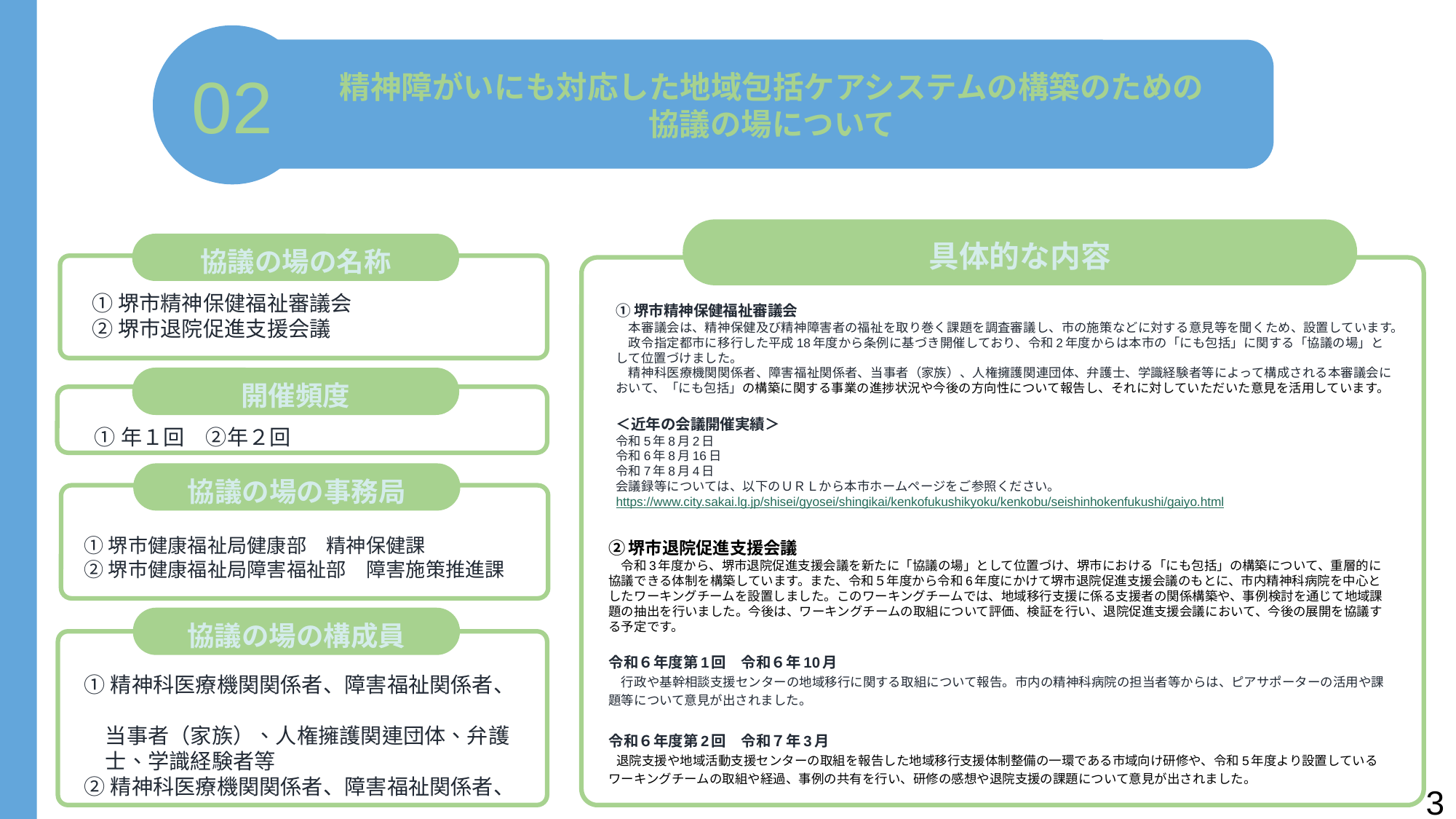

02

精神障がいにも対応した地域包括ケアシステムの構築のための
協議の場について
具体的な内容
協議の場の名称

①堺市精神保健福祉審議会
②堺市退院促進支援会議
①堺市精神保健福祉審議会
　本審議会は、精神保健及び精神障害者の福祉を取り巻く課題を調査審議し、市の施策などに対する意見等を聞くため、設置しています。
　政令指定都市に移行した平成18年度から条例に基づき開催しており、令和2年度からは本市の「にも包括」に関する「協議の場」として位置づけました。
　精神科医療機関関係者、障害福祉関係者、当事者（家族）、人権擁護関連団体、弁護士、学識経験者等によって構成される本審議会において、「にも包括」の構築に関する事業の進捗状況や今後の方向性について報告し、それに対していただいた意見を活用しています。

＜近年の会議開催実績＞
令和5年8月2日
令和6年8月16日
令和7年8月4日
会議録等については、以下のＵＲＬから本市ホームページをご参照ください。
https://www.city.sakai.lg.jp/shisei/gyosei/shingikai/kenkofukushikyoku/kenkobu/seishinhokenfukushi/gaiyo.html

開催頻度

①年１回　②年２回
協議の場の事務局

①堺市健康福祉局健康部　精神保健課
②堺市健康福祉局障害福祉部　障害施策推進課
②堺市退院促進支援会議
　令和3年度から、堺市退院促進支援会議を新たに「協議の場」として位置づけ、堺市における「にも包括」の構築について、重層的に協議できる体制を構築しています。また、令和５年度から令和6年度にかけて堺市退院促進支援会議のもとに、市内精神科病院を中心としたワーキングチームを設置しました。このワーキングチームでは、地域移行支援に係る支援者の関係構築や、事例検討を通じて地域課題の抽出を行いました。今後は、ワーキングチームの取組について評価、検証を行い、退院促進支援会議において、今後の展開を協議する予定です。

令和６年度第1回　令和６年10月
　行政や基幹相談支援センターの地域移行に関する取組について報告。市内の精神科病院の担当者等からは、ピアサポーターの活用や課題等について意見が出されました。

令和６年度第2回　令和７年3月
  退院支援や地域活動支援センターの取組を報告した地域移行支援体制整備の一環である市域向け研修や、令和5年度より設置しているワーキングチームの取組や経過、事例の共有を行い、研修の感想や退院支援の課題について意見が出されました。

協議の場の構成員

①精神科医療機関関係者、障害福祉関係者、
　当事者（家族）、人権擁護関連団体、弁護
　士、学識経験者等
②精神科医療機関関係者、障害福祉関係者、
　市町村